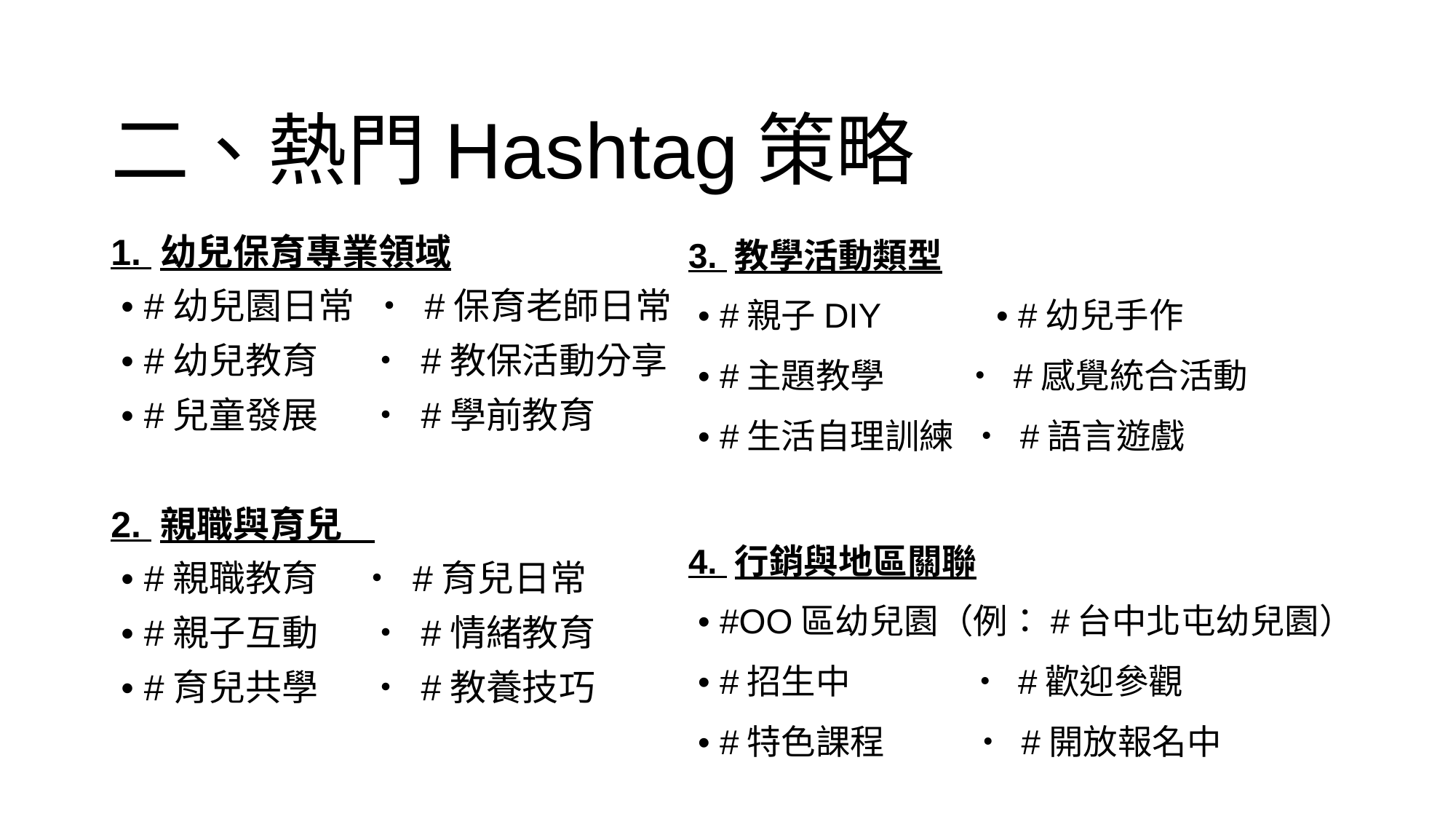

# 二、熱門Hashtag策略
1. 幼兒保育專業領域
 • #幼兒園日常  • #保育老師日常
 • #幼兒教育      • #教保活動分享
 • #兒童發展      • #學前教育

2. 親職與育兒
 • #親職教育     • #育兒日常
 • #親子互動      • #情緒教育
 • #育兒共學      • #教養技巧
3. 教學活動類型
 • #親子DIY            • #幼兒手作
 • #主題教學          • #感覺統合活動
 • #生活自理訓練  • #語言遊戲

4. 行銷與地區關聯
 • #OO區幼兒園（例：#台中北屯幼兒園）
 • #招生中               • #歡迎參觀
 • #特色課程           • #開放報名中